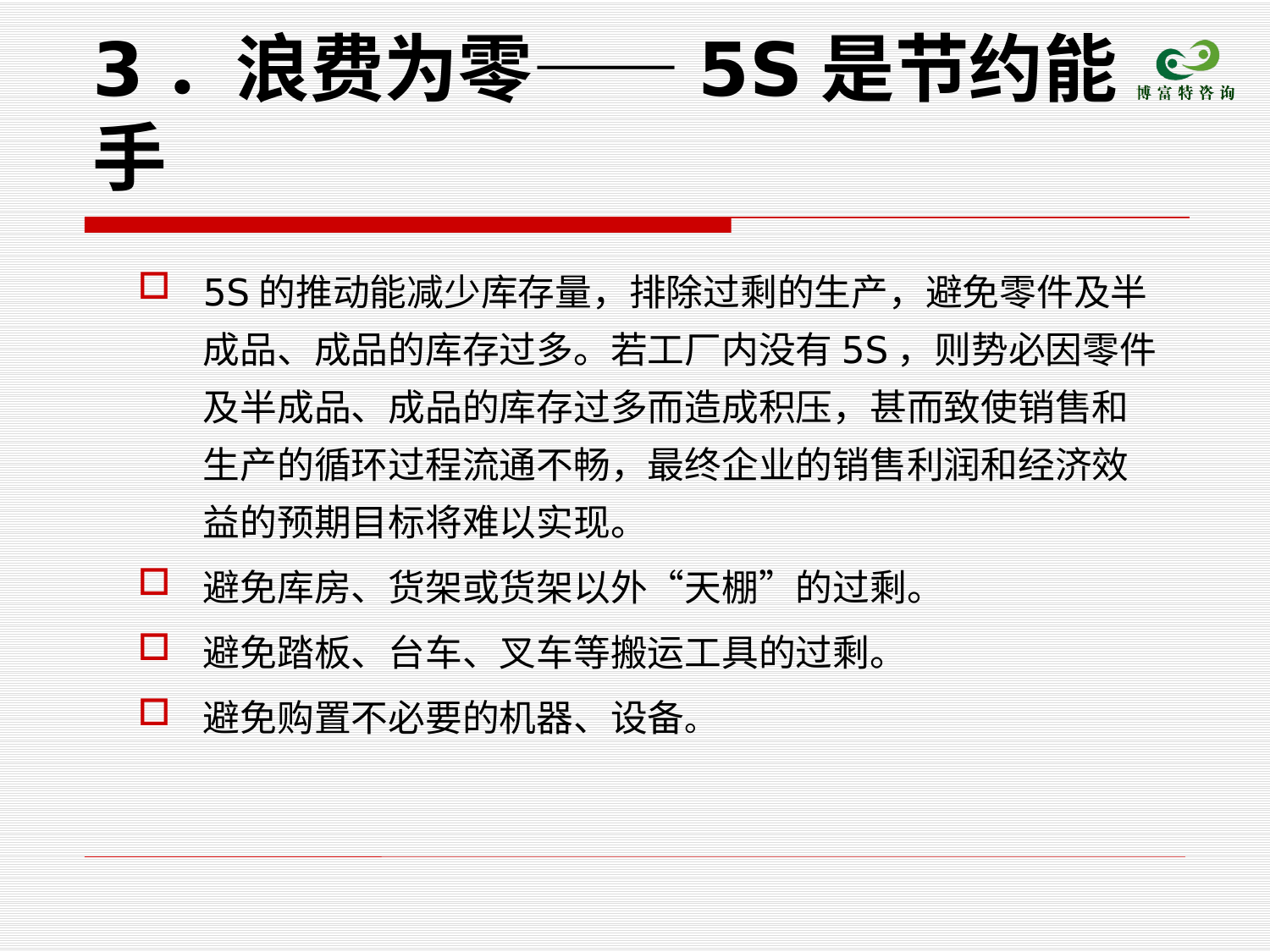

# 3．浪费为零——5S是节约能手

5S的推动能减少库存量，排除过剩的生产，避免零件及半成品、成品的库存过多。若工厂内没有5S，则势必因零件及半成品、成品的库存过多而造成积压，甚而致使销售和生产的循环过程流通不畅，最终企业的销售利润和经济效益的预期目标将难以实现。
避免库房、货架或货架以外“天棚”的过剩。
避免踏板、台车、叉车等搬运工具的过剩。
避免购置不必要的机器、设备。
55